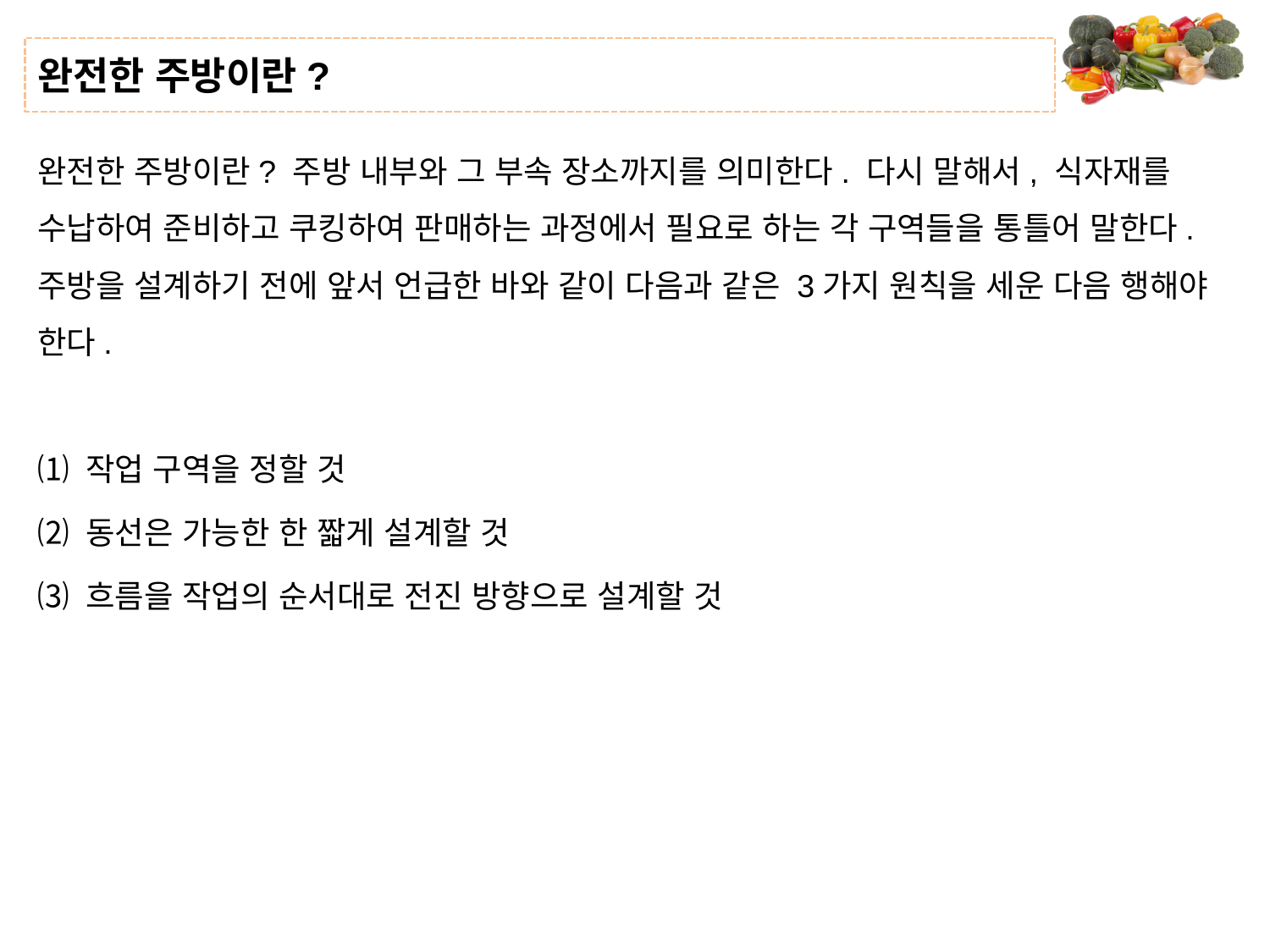

# 완전한 주방이란?
완전한 주방이란? 주방 내부와 그 부속 장소까지를 의미한다. 다시 말해서, 식자재를 수납하여 준비하고 쿠킹하여 판매하는 과정에서 필요로 하는 각 구역들을 통틀어 말한다. 주방을 설계하기 전에 앞서 언급한 바와 같이 다음과 같은 3가지 원칙을 세운 다음 행해야 한다.

⑴ 작업 구역을 정할 것
⑵ 동선은 가능한 한 짧게 설계할 것
⑶ 흐름을 작업의 순서대로 전진 방향으로 설계할 것